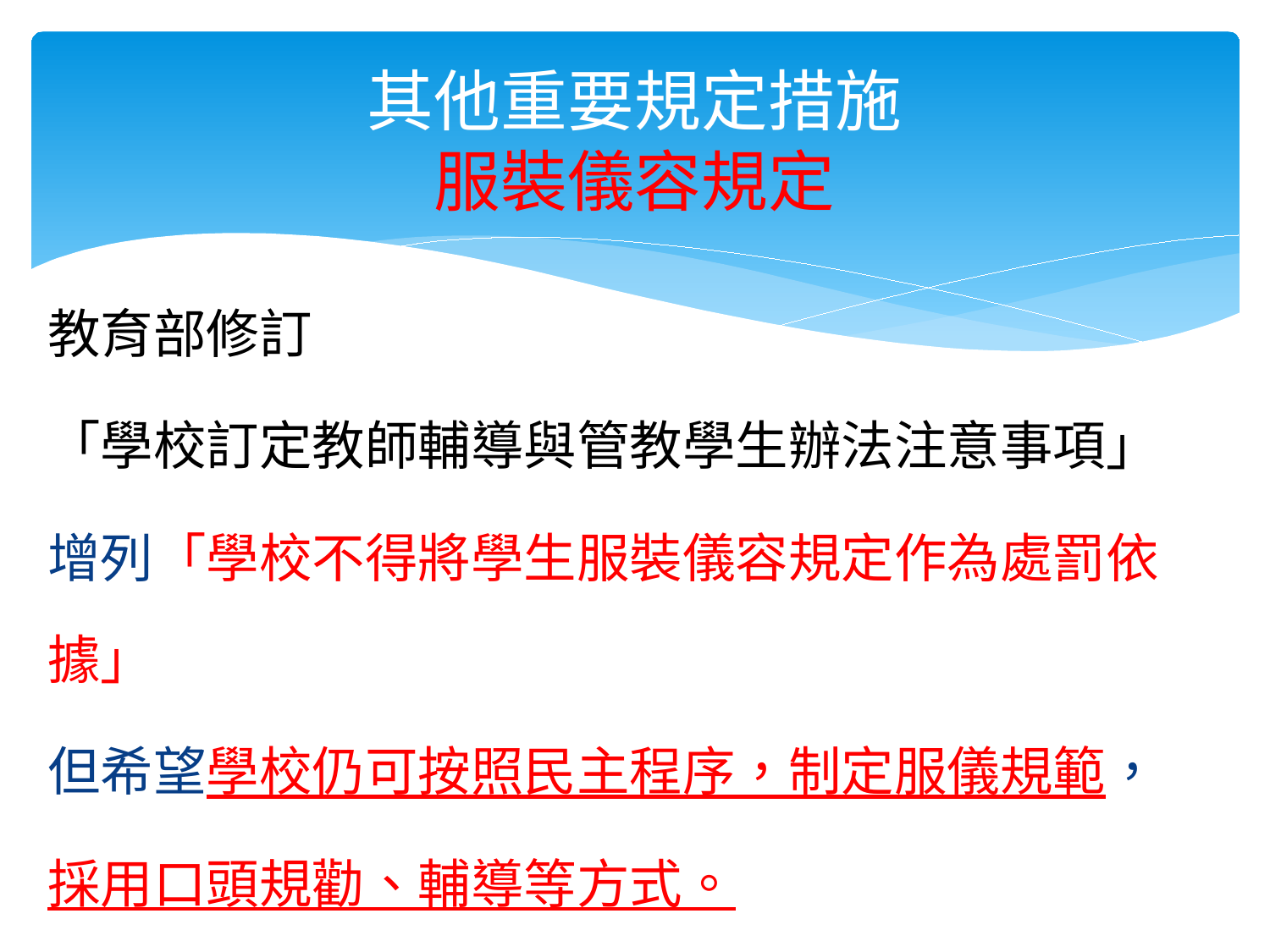

# 其他重要規定措施 服裝儀容規定
教育部修訂
「學校訂定教師輔導與管教學生辦法注意事項」
增列「學校不得將學生服裝儀容規定作為處罰依據」
但希望學校仍可按照民主程序，制定服儀規範，
採用口頭規勸、輔導等方式。